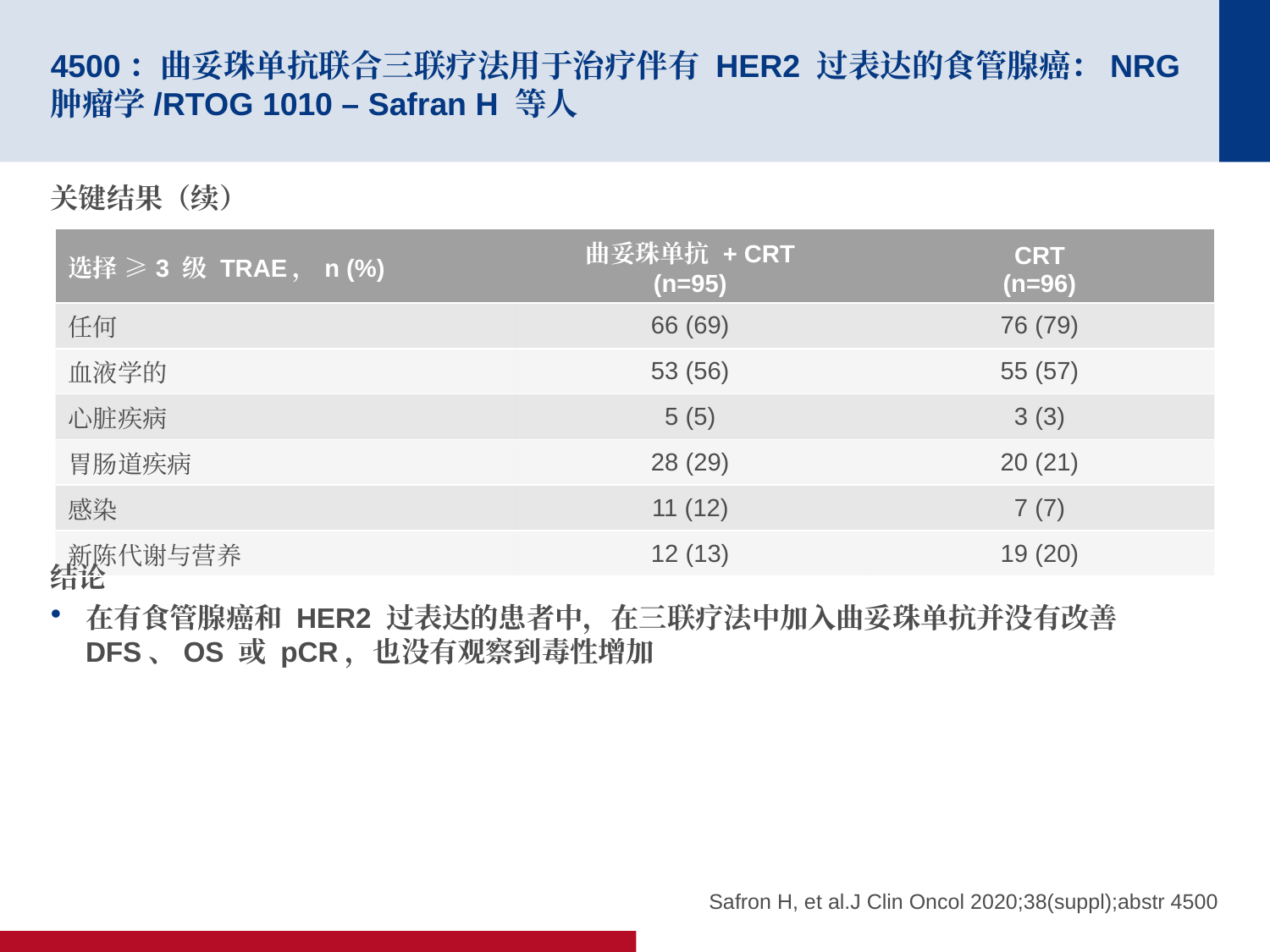

# 4500：曲妥珠单抗联合三联疗法用于治疗伴有 HER2 过表达的食管腺癌：NRG 肿瘤学/RTOG 1010 – Safran H 等人
关键结果（续）
结论
在有食管腺癌和 HER2 过表达的患者中，在三联疗法中加入曲妥珠单抗并没有改善 DFS、OS 或 pCR，也没有观察到毒性增加
| 选择 ≥3 级 TRAE，n (%) | 曲妥珠单抗 + CRT (n=95) | CRT (n=96) |
| --- | --- | --- |
| 任何 | 66 (69) | 76 (79) |
| 血液学的 | 53 (56) | 55 (57) |
| 心脏疾病 | 5 (5) | 3 (3) |
| 胃肠道疾病 | 28 (29) | 20 (21) |
| 感染 | 11 (12) | 7 (7) |
| 新陈代谢与营养 | 12 (13) | 19 (20) |
Safron H, et al.J Clin Oncol 2020;38(suppl);abstr 4500